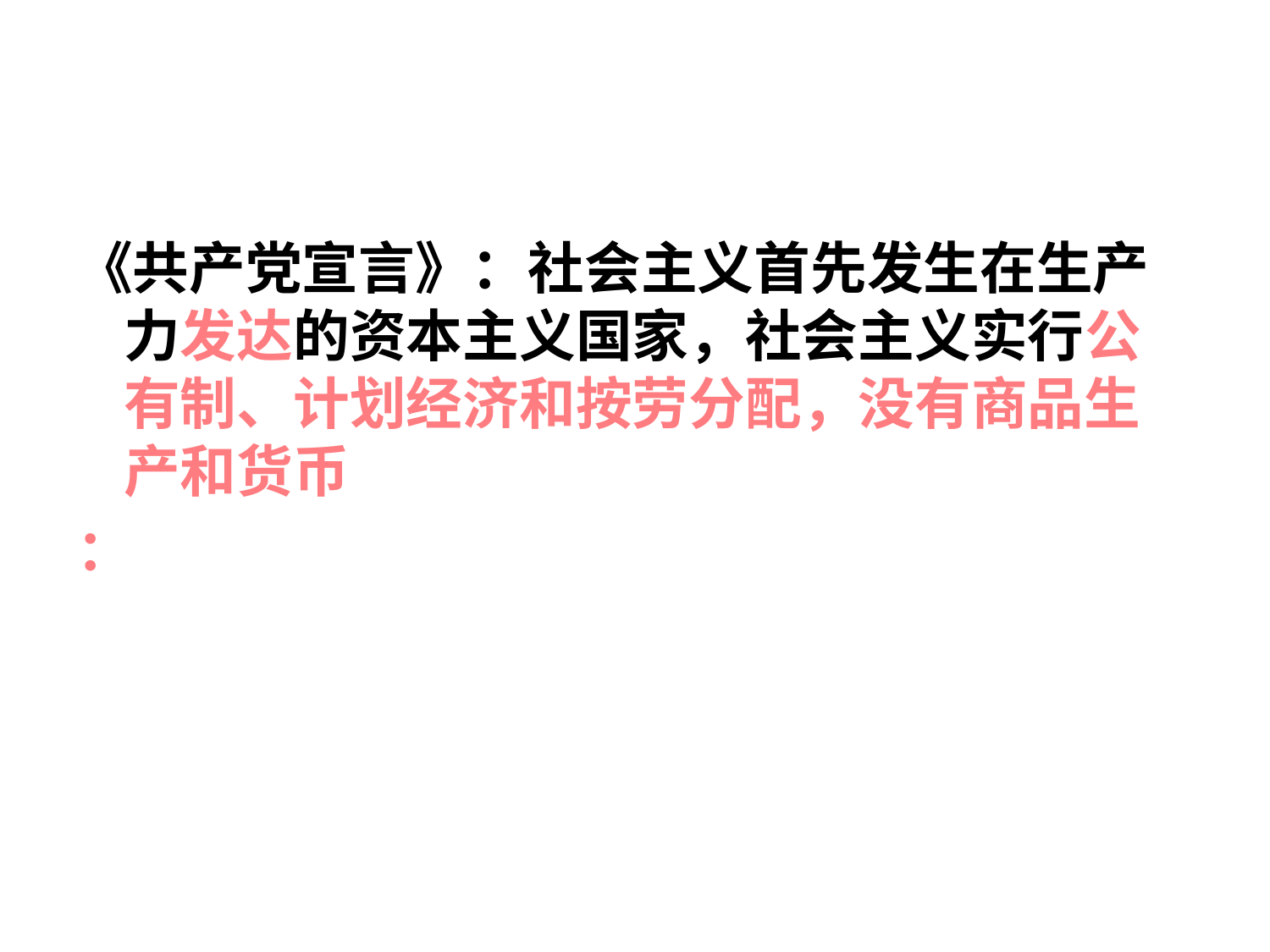

#
《共产党宣言》：社会主义首先发生在生产力发达的资本主义国家，社会主义实行公有制、计划经济和按劳分配，没有商品生产和货币
：